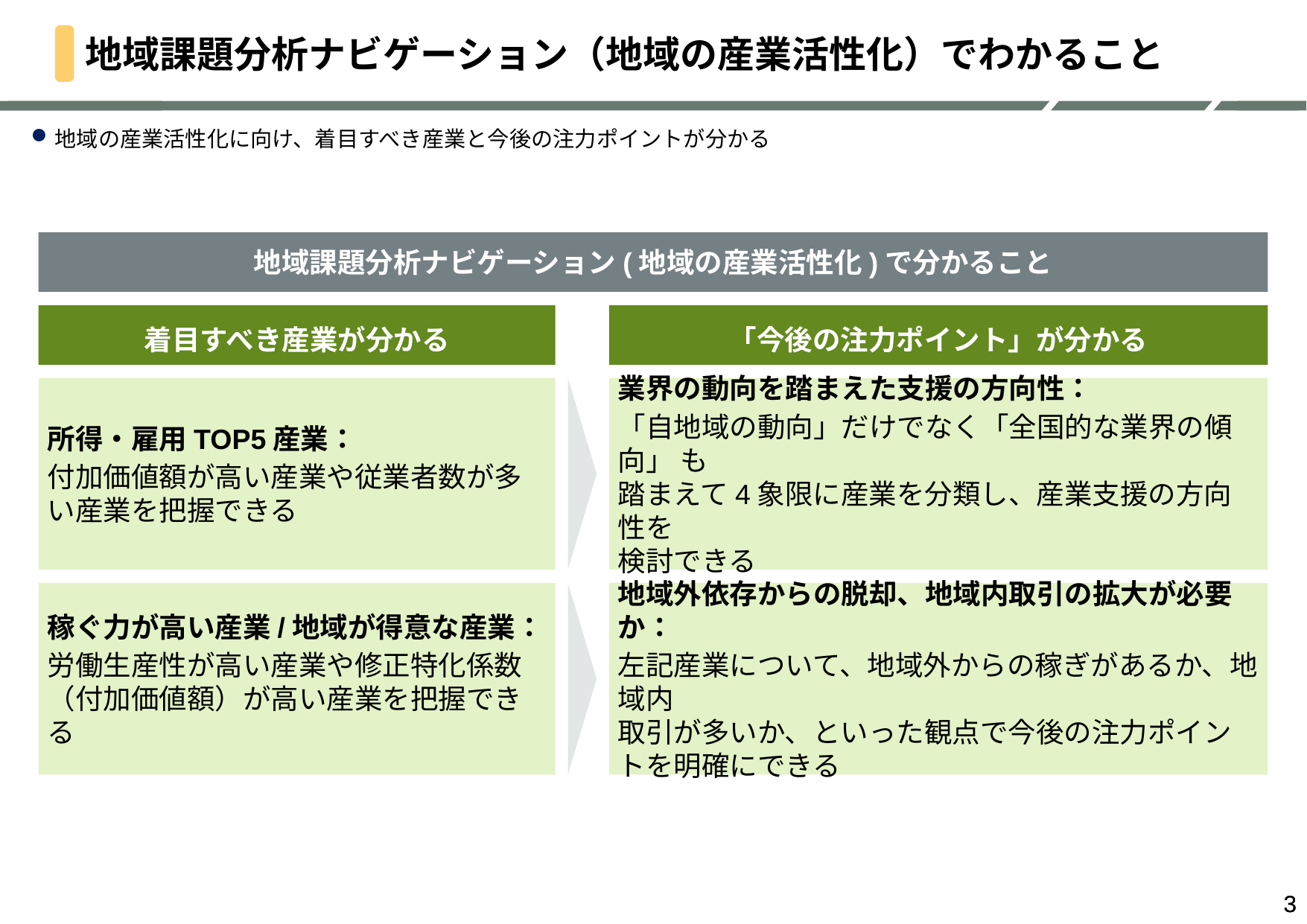

# 地域課題分析ナビゲーション（地域の産業活性化）でわかること
地域の産業活性化に向け、着目すべき産業と今後の注力ポイントが分かる
地域課題分析ナビゲーション(地域の産業活性化)で分かること
着目すべき産業が分かる
「今後の注力ポイント」が分かる
所得・雇用TOP5産業：
付加価値額が高い産業や従業者数が多い産業を把握できる
業界の動向を踏まえた支援の方向性：
「自地域の動向」だけでなく「全国的な業界の傾向」 も
踏まえて4象限に産業を分類し、産業支援の方向性を
検討できる

稼ぐ力が高い産業/地域が得意な産業：
労働生産性が高い産業や修正特化係数（付加価値額）が高い産業を把握できる
地域外依存からの脱却、地域内取引の拡大が必要か：
左記産業について、地域外からの稼ぎがあるか、地域内
取引が多いか、といった観点で今後の注力ポイントを明確にできる

3
3